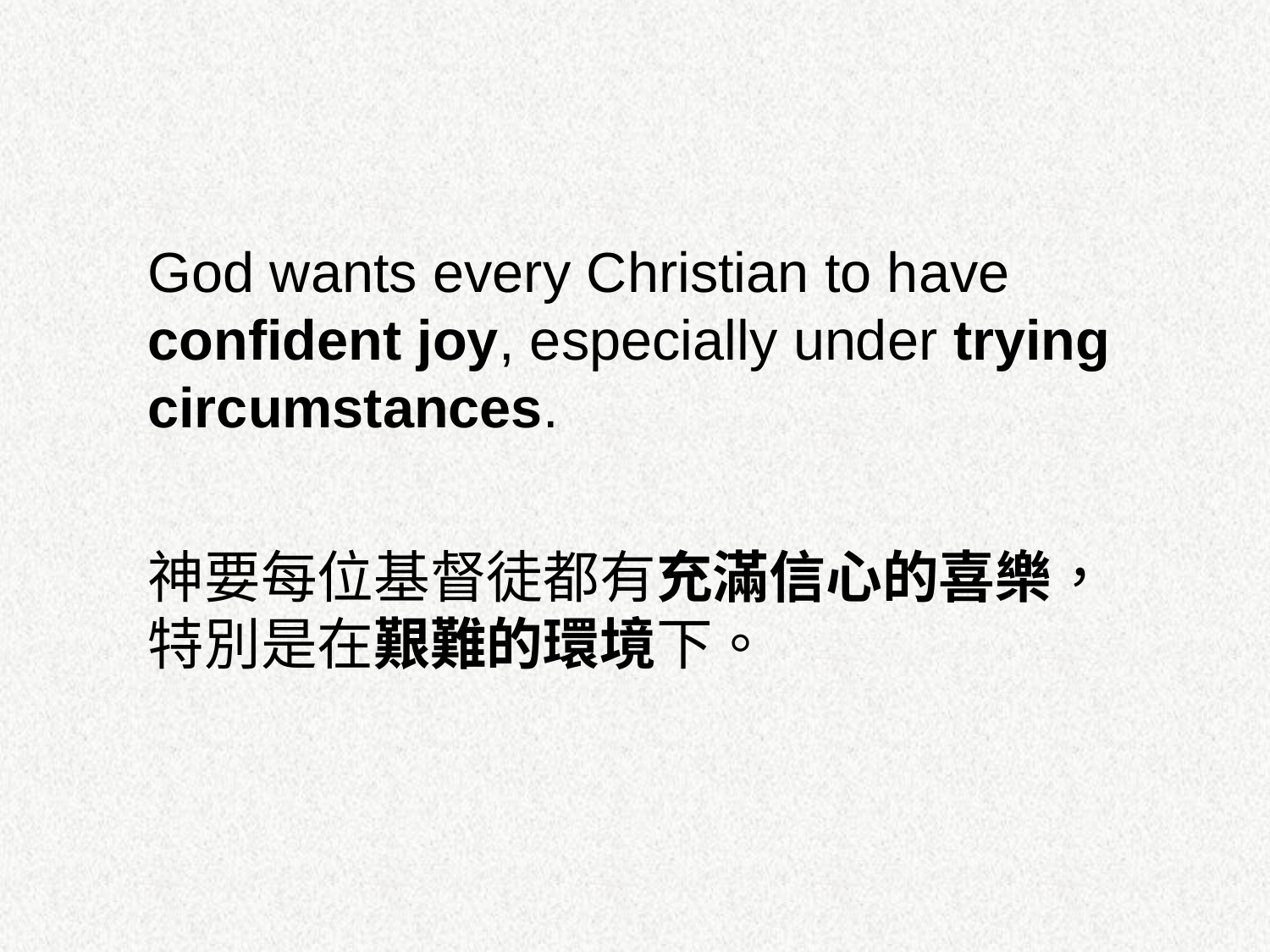

God wants every Christian to have confident joy, especially under trying circumstances.
神要每位基督徒都有充滿信心的喜樂，特別是在艱難的環境下。